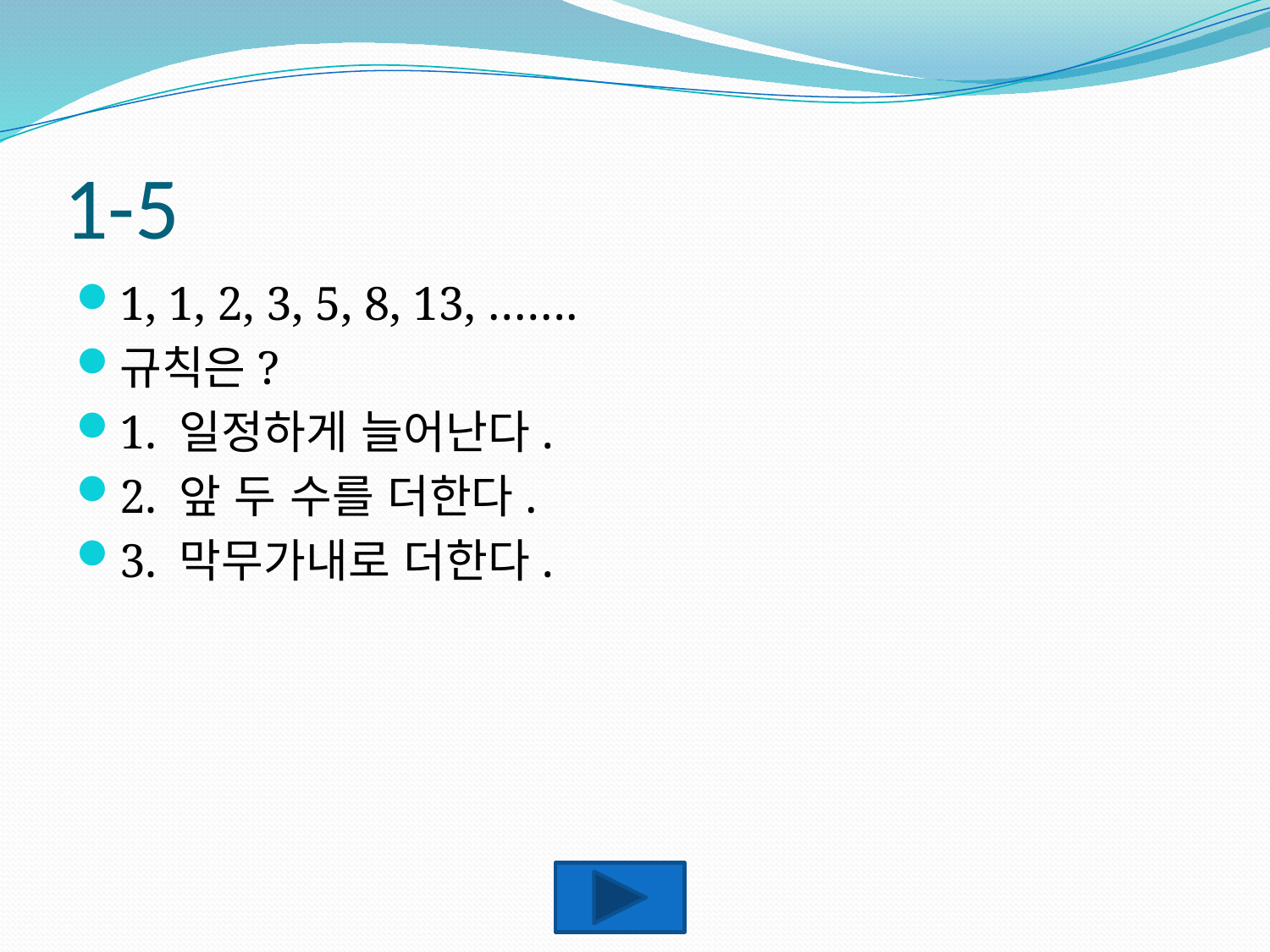

# 1-5
1, 1, 2, 3, 5, 8, 13, …….
규칙은?
1. 일정하게 늘어난다.
2. 앞 두 수를 더한다.
3. 막무가내로 더한다.